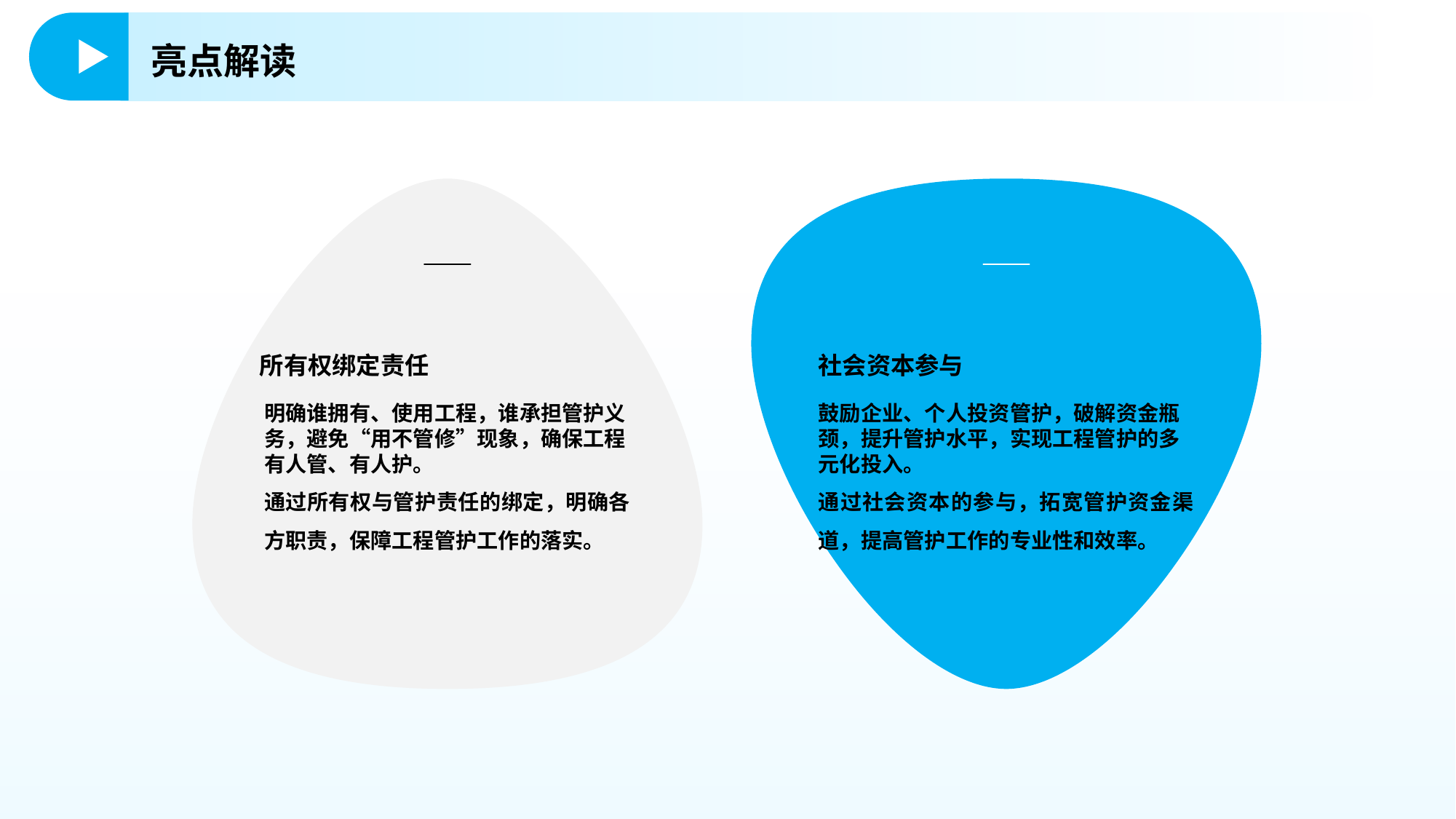

亮点解读

所有权绑定责任
社会资本参与
明确谁拥有、使用工程，谁承担管护义务，避免“用不管修”现象，确保工程有人管、有人护。
通过所有权与管护责任的绑定，明确各方职责，保障工程管护工作的落实。
鼓励企业、个人投资管护，破解资金瓶颈，提升管护水平，实现工程管护的多元化投入。
通过社会资本的参与，拓宽管护资金渠道，提高管护工作的专业性和效率。